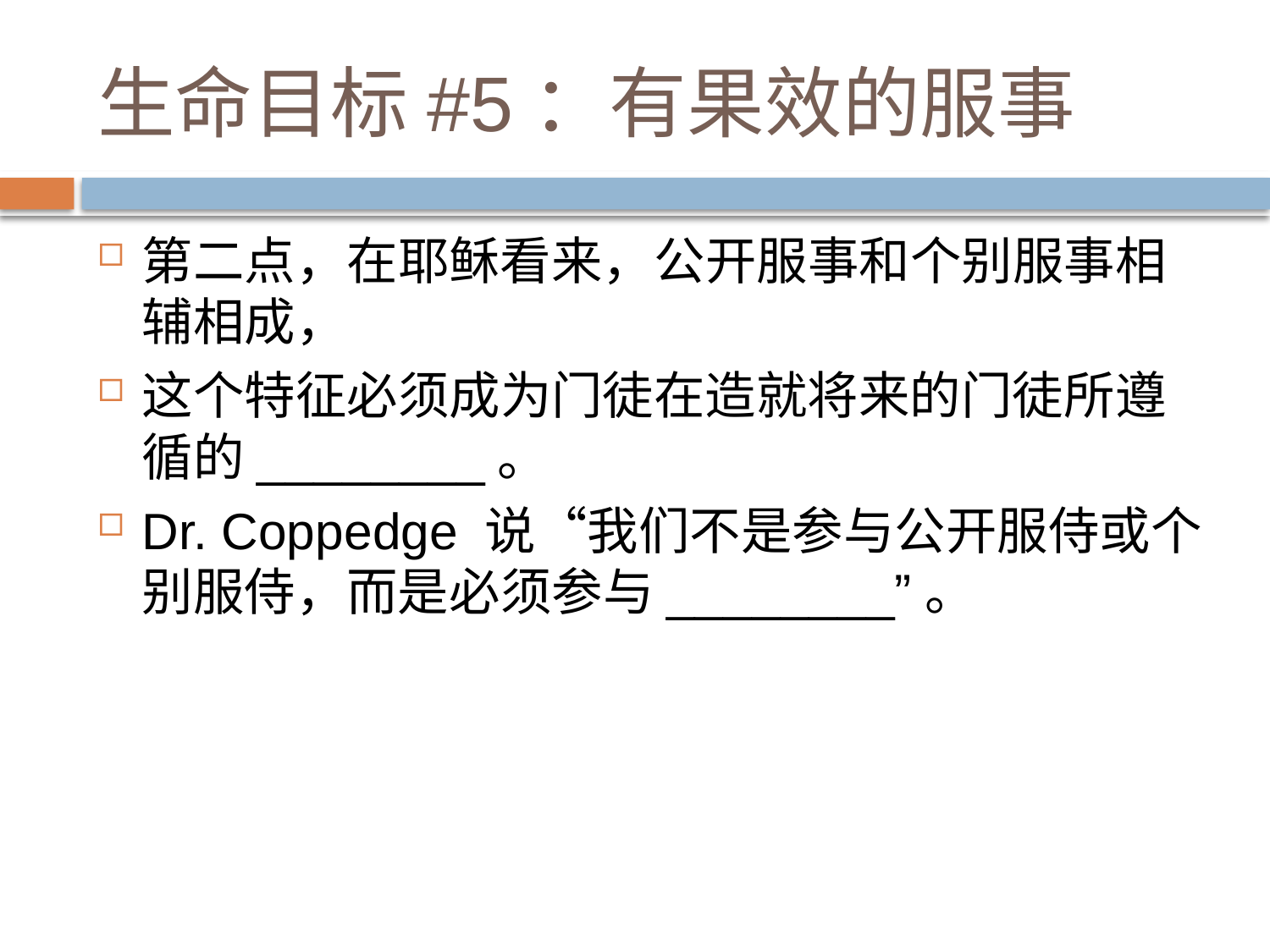

# 生命目标#5：有果效的服事
第二点，在耶稣看来，公开服事和个别服事相辅相成，
这个特征必须成为门徒在造就将来的门徒所遵循的________。
Dr. Coppedge 说“我们不是参与公开服侍或个别服侍，而是必须参与________”。